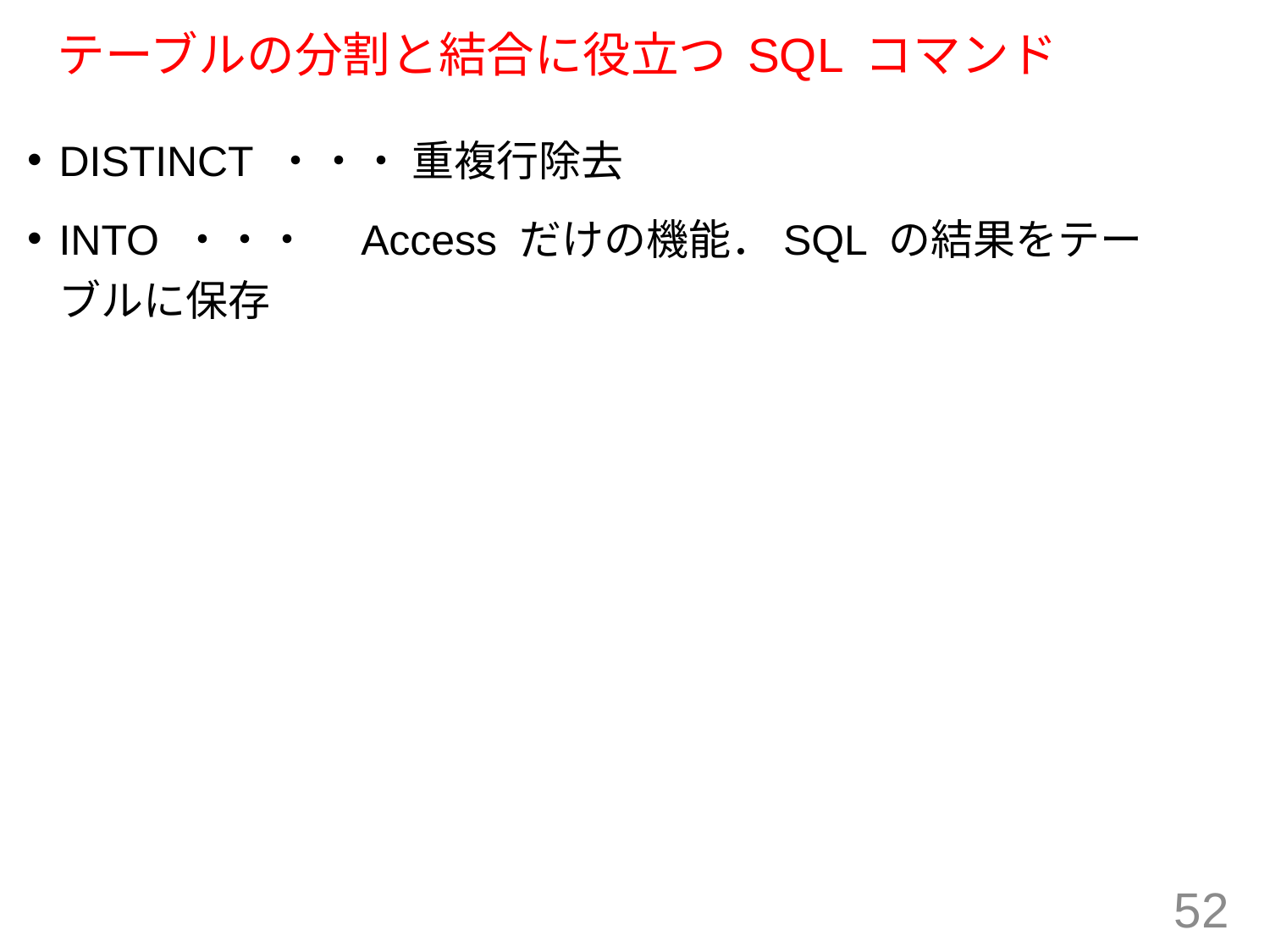

# テーブルの分割と結合に役立つ SQL コマンド
DISTINCT ・・・ 重複行除去
INTO ・・・　Access だけの機能．SQL の結果をテーブルに保存
52